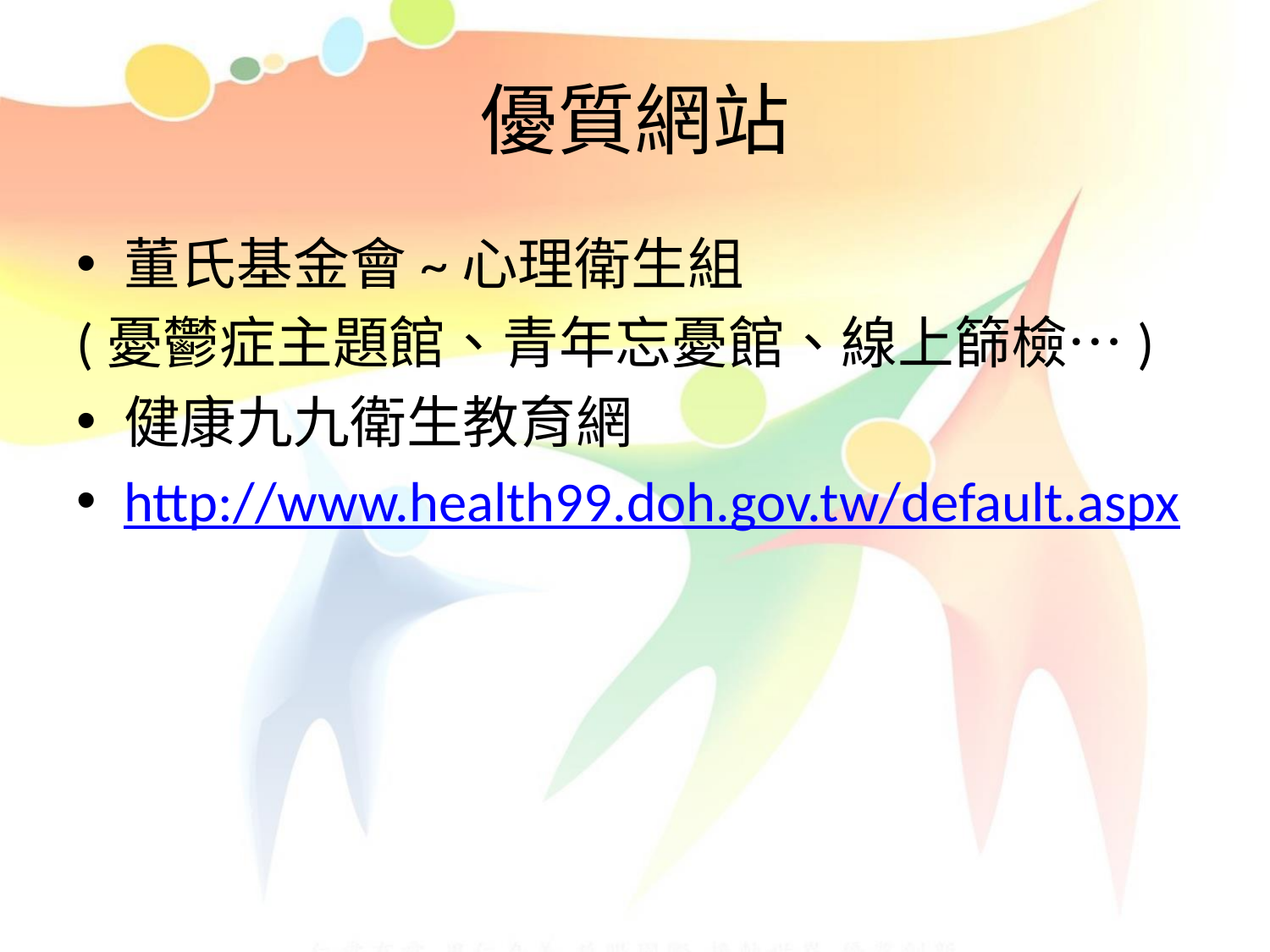

# 優質網站
董氏基金會~心理衛生組
(憂鬱症主題館、青年忘憂館、線上篩檢…)
健康九九衛生教育網
http://www.health99.doh.gov.tw/default.aspx